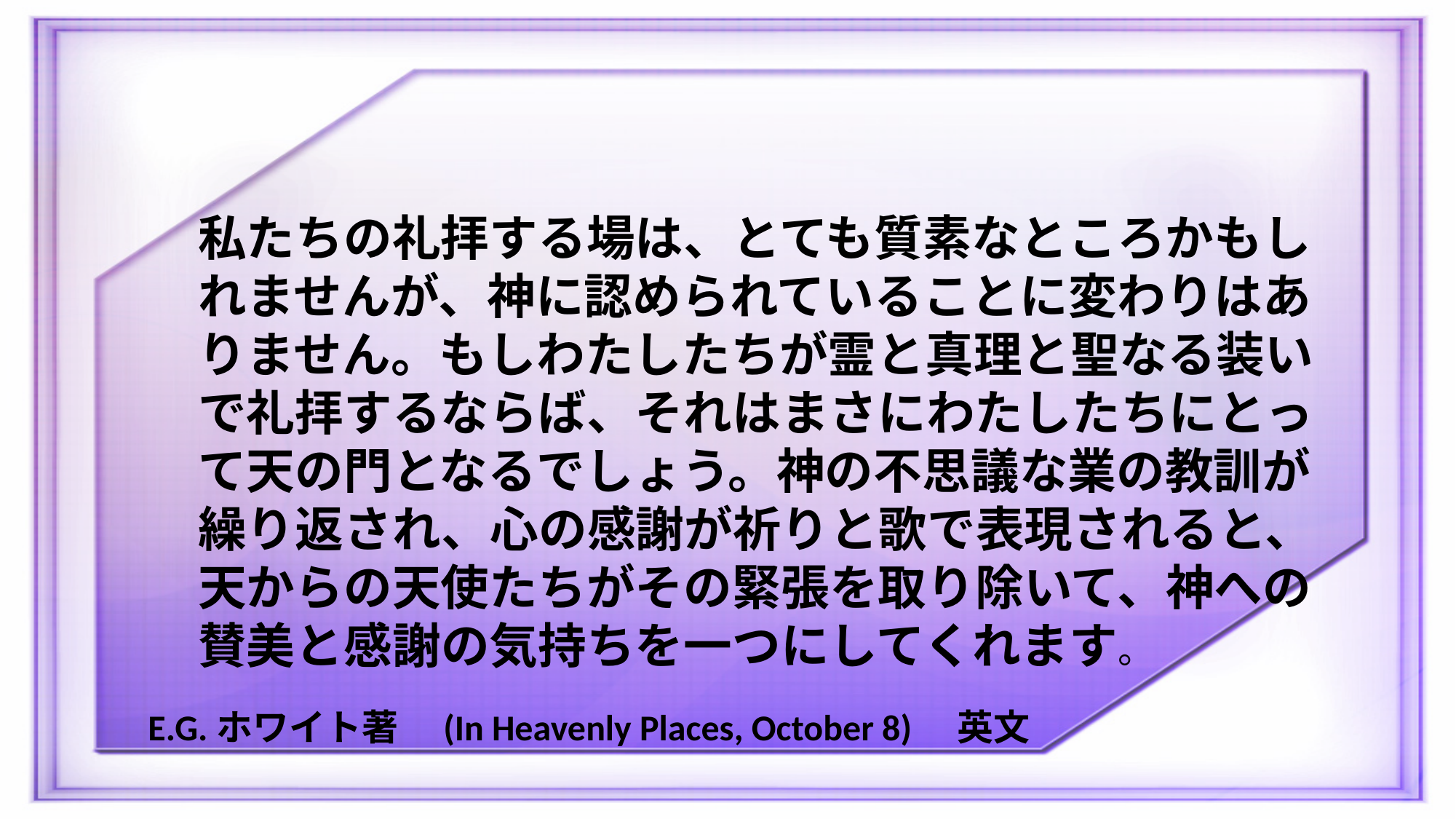

私たちの礼拝する場は、とても質素なところかもしれませんが、神に認められていることに変わりはありません。もしわたしたちが霊と真理と聖なる装いで礼拝するならば、それはまさにわたしたちにとって天の門となるでしょう。神の不思議な業の教訓が繰り返され、心の感謝が祈りと歌で表現されると、天からの天使たちがその緊張を取り除いて、神への賛美と感謝の気持ちを一つにしてくれます。
E.G.ホワイト著　(In Heavenly Places, October 8)　英文